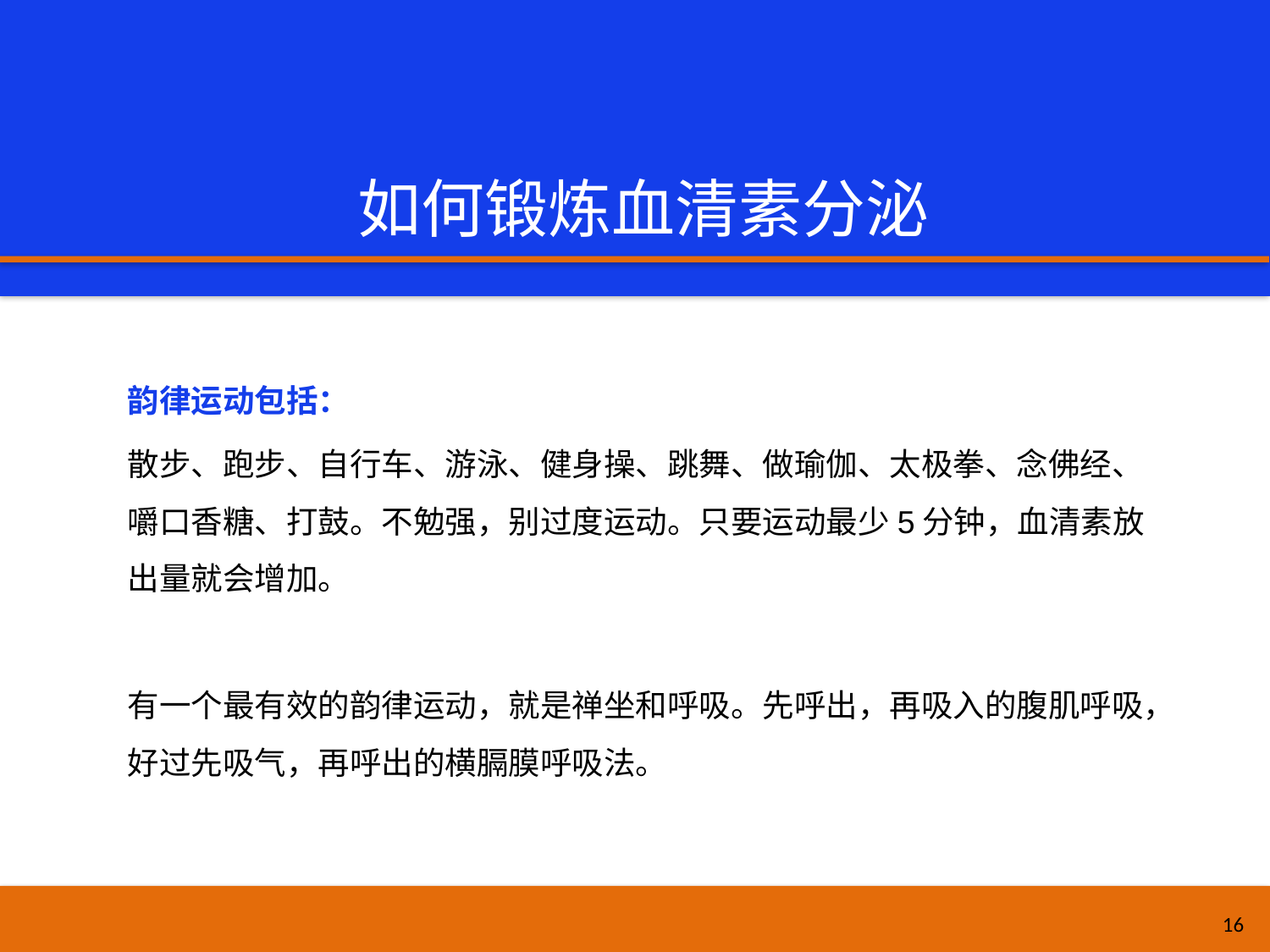

# 如何锻炼血清素分泌
韵律运动包括：
散步、跑步、自行车、游泳、健身操、跳舞、做瑜伽、太极拳、念佛经、嚼口香糖、打鼓。不勉强，别过度运动。只要运动最少5分钟，血清素放出量就会增加。

有一个最有效的韵律运动，就是禅坐和呼吸。先呼出，再吸入的腹肌呼吸，好过先吸气，再呼出的横膈膜呼吸法。